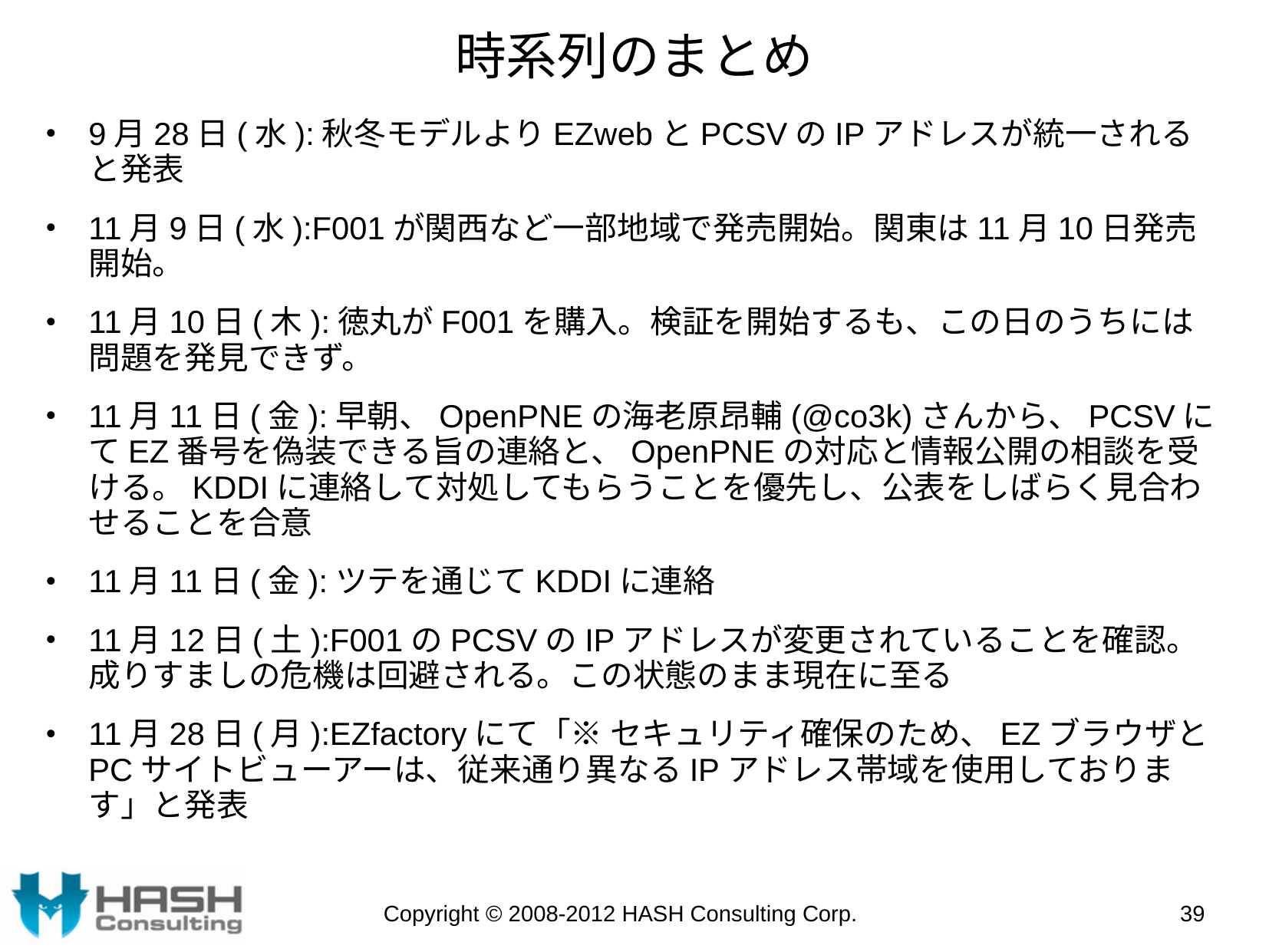

# 時系列のまとめ
9月28日(水):秋冬モデルよりEZwebとPCSVのIPアドレスが統一されると発表
11月9日(水):F001が関西など一部地域で発売開始。関東は11月10日発売開始。
11月10日(木):徳丸がF001を購入。検証を開始するも、この日のうちには問題を発見できず。
11月11日(金):早朝、OpenPNEの海老原昂輔(@co3k)さんから、PCSVにてEZ番号を偽装できる旨の連絡と、OpenPNEの対応と情報公開の相談を受ける。KDDIに連絡して対処してもらうことを優先し、公表をしばらく見合わせることを合意
11月11日(金):ツテを通じてKDDIに連絡
11月12日(土):F001のPCSVのIPアドレスが変更されていることを確認。成りすましの危機は回避される。この状態のまま現在に至る
11月28日(月):EZfactoryにて「※ セキュリティ確保のため、EZブラウザとPCサイトビューアーは、従来通り異なるIPアドレス帯域を使用しております」と発表
Copyright © 2008-2012 HASH Consulting Corp.
39